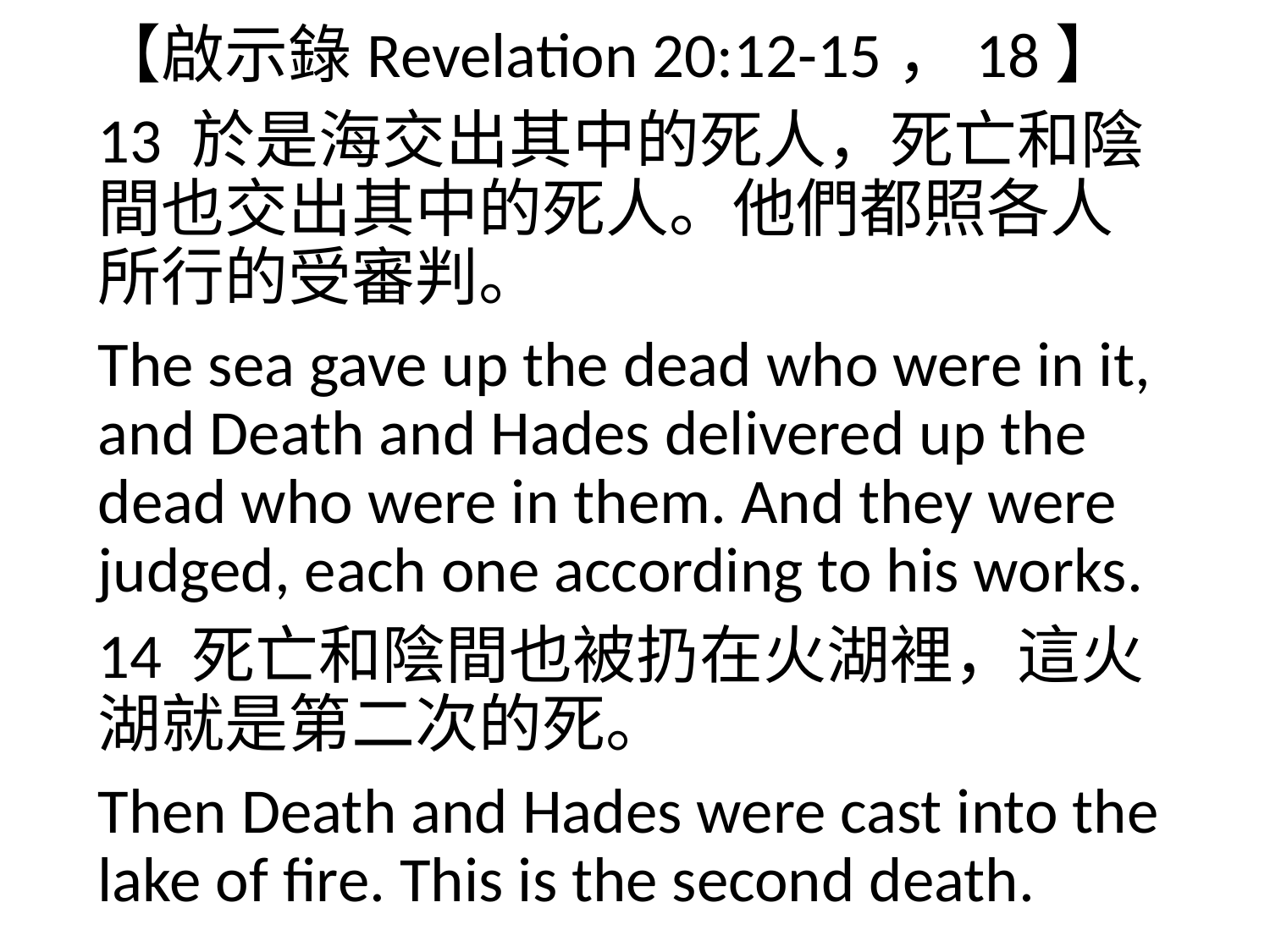

【啟示錄Revelation 20:12-15，18】
13 於是海交出其中的死人，死亡和陰間也交出其中的死人。他們都照各人所行的受審判。
The sea gave up the dead who were in it, and Death and Hades delivered up the dead who were in them. And they were judged, each one according to his works.
14 死亡和陰間也被扔在火湖裡，這火湖就是第二次的死。
Then Death and Hades were cast into the lake of fire. This is the second death.